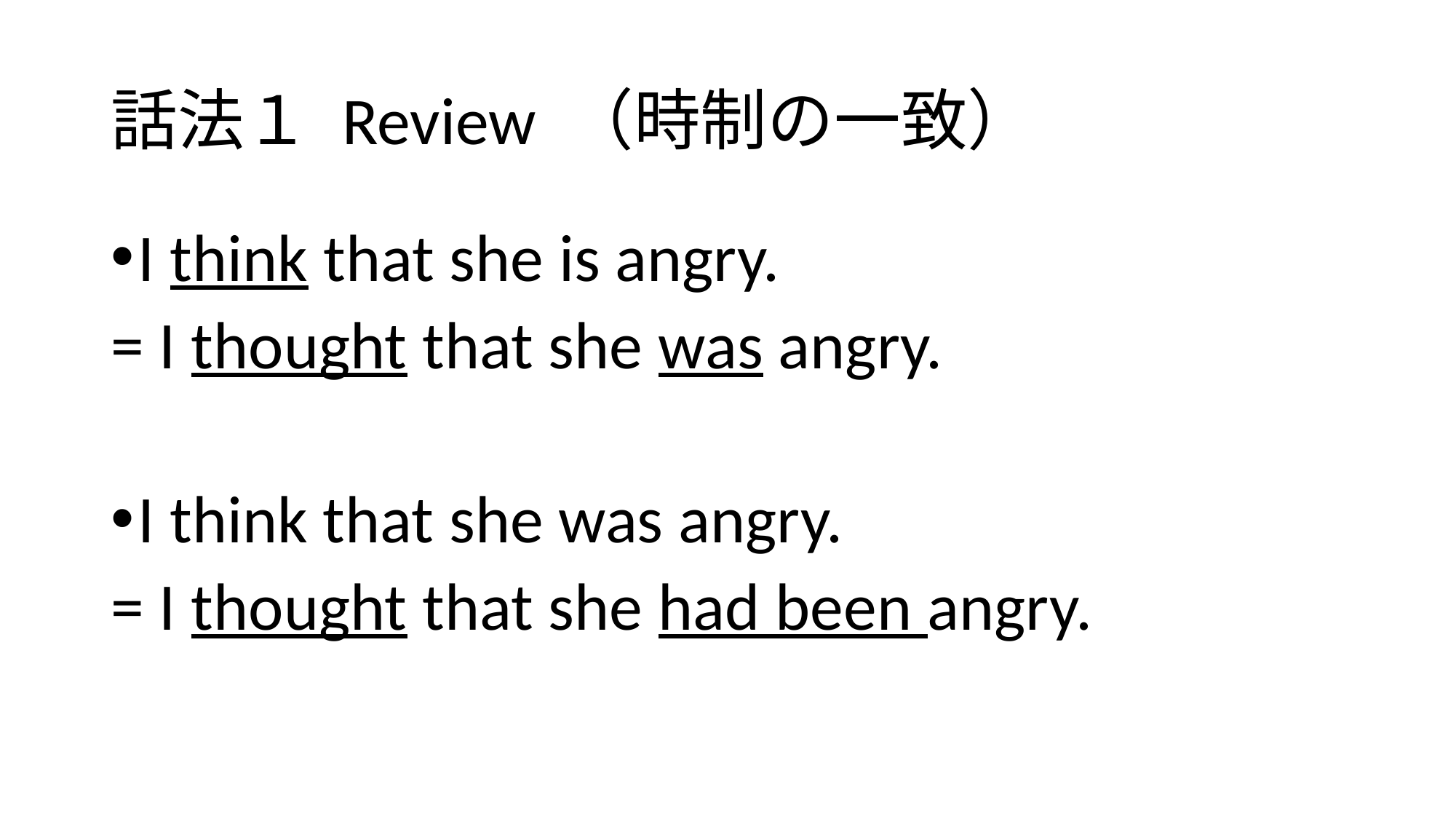

# 話法１ Review （時制の一致）
I think that she is angry.
= I thought that she was angry.

I think that she was angry.
= I thought that she had been angry.